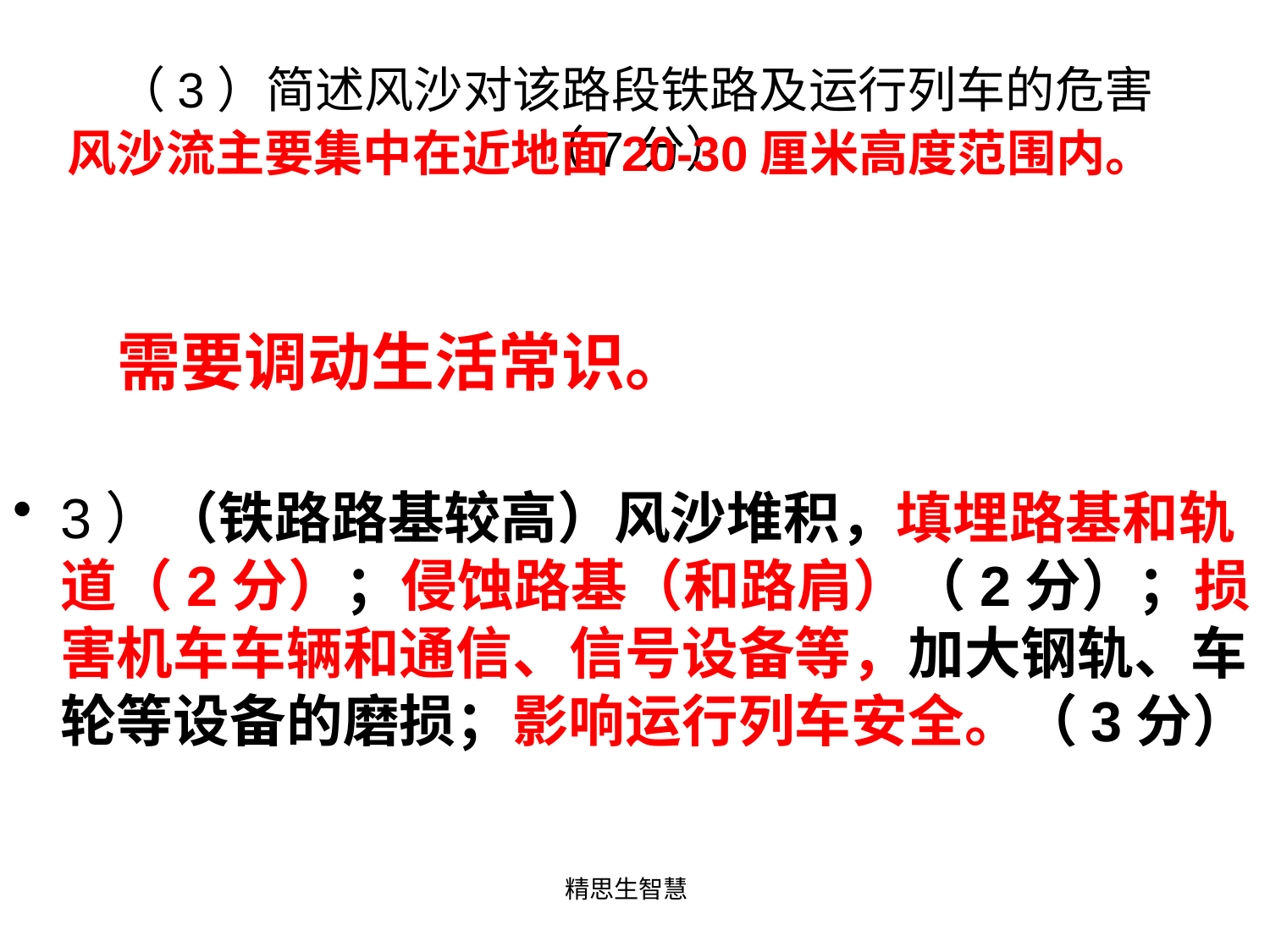

# （3）简述风沙对该路段铁路及运行列车的危害（7分）
风沙流主要集中在近地面20-30厘米高度范围内。
需要调动生活常识。
3）（铁路路基较高）风沙堆积，填埋路基和轨道（2分）；侵蚀路基（和路肩）（2分）；损害机车车辆和通信、信号设备等，加大钢轨、车轮等设备的磨损；影响运行列车安全。（3分）

精思生智慧